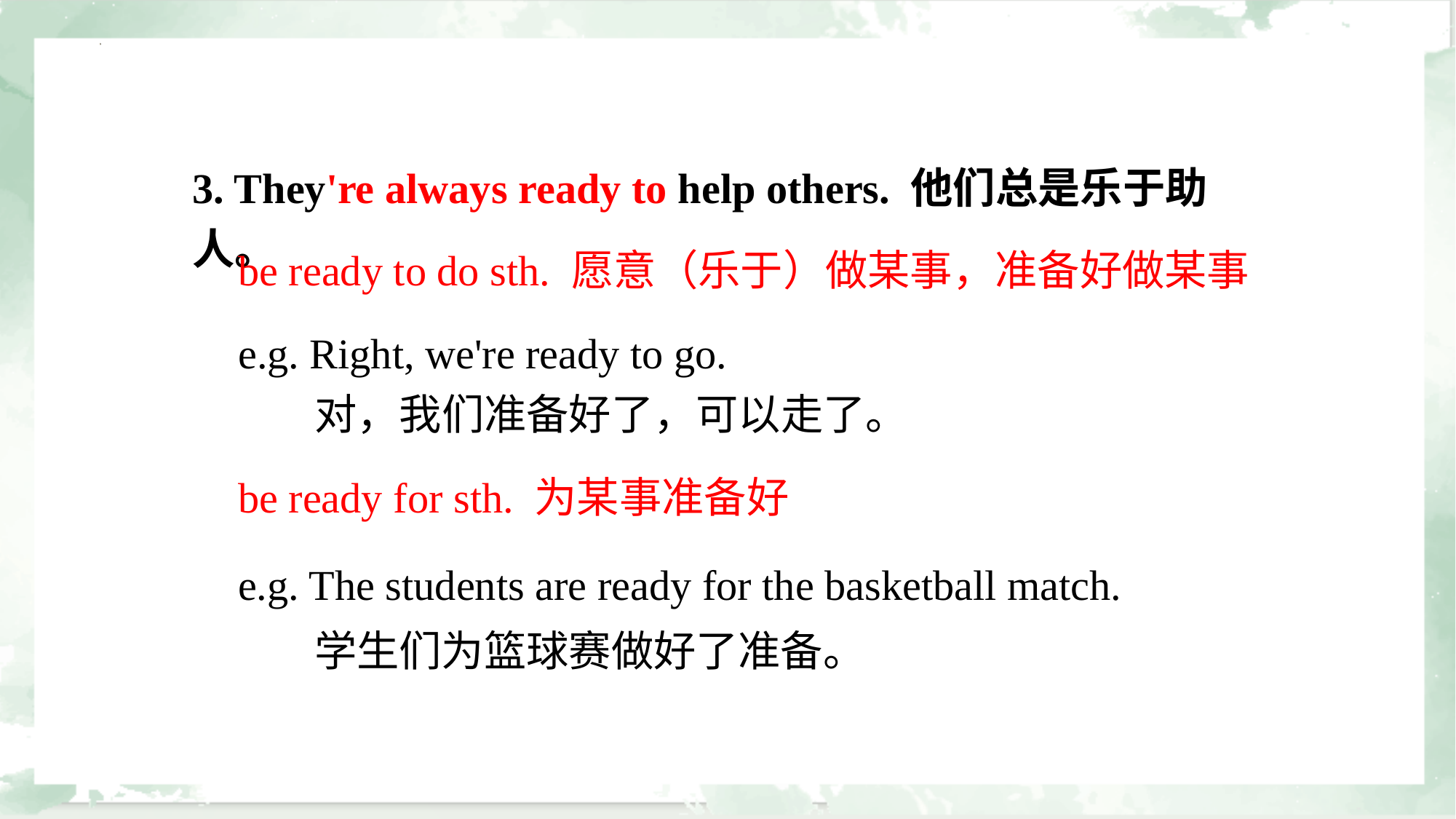

3. They're always ready to help others. 他们总是乐于助人。
be ready to do sth. 愿意（乐于）做某事，准备好做某事
e.g. Right, we're ready to go.
       对，我们准备好了，可以走了。
be ready for sth. 为某事准备好
e.g. The students are ready for the basketball match.
       学生们为篮球赛做好了准备。